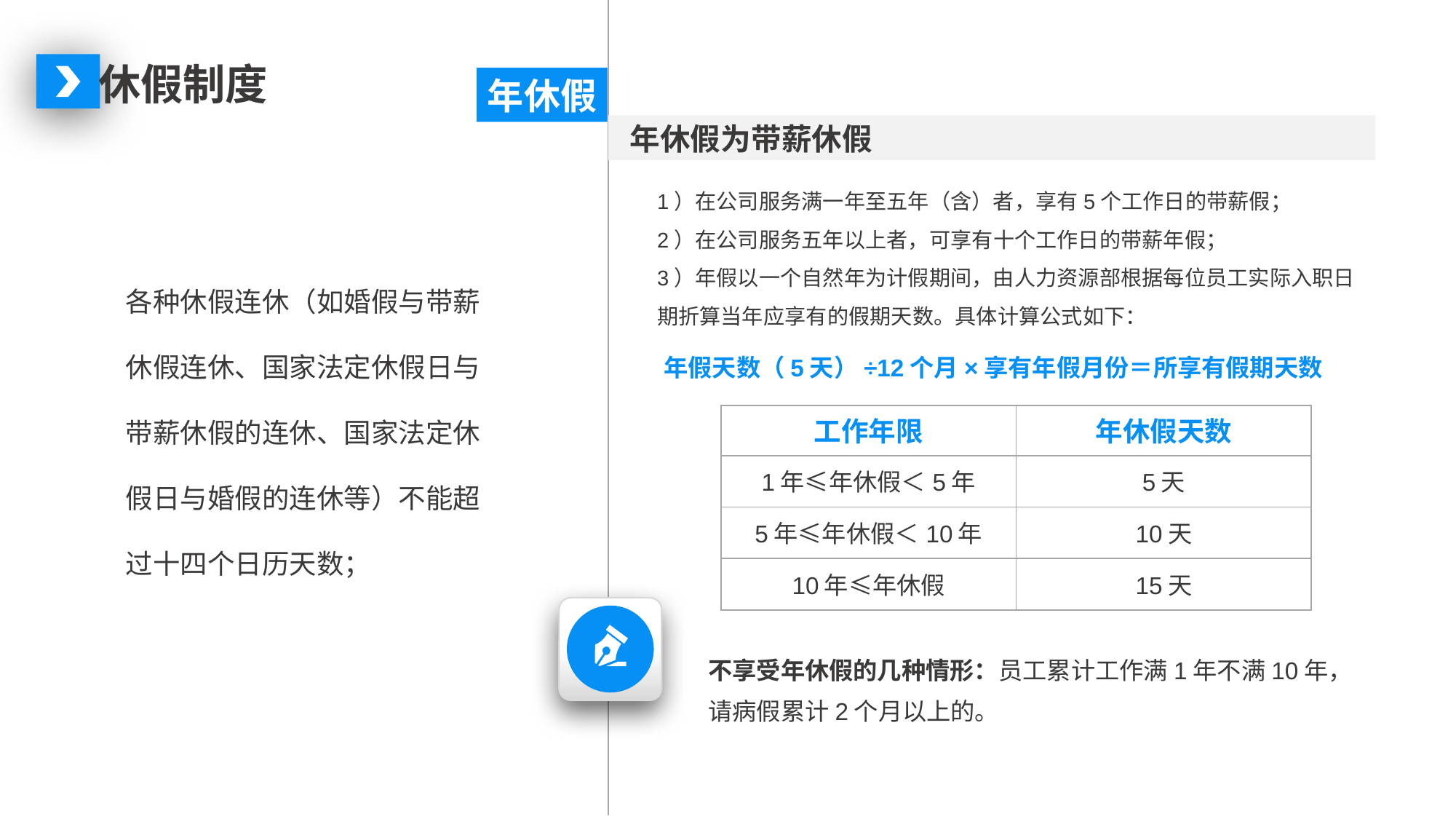

休假制度
年休假
年休假为带薪休假
1）在公司服务满一年至五年（含）者，享有5个工作日的带薪假；
2）在公司服务五年以上者，可享有十个工作日的带薪年假；
3）年假以一个自然年为计假期间，由人力资源部根据每位员工实际入职日期折算当年应享有的假期天数。具体计算公式如下：
各种休假连休（如婚假与带薪休假连休、国家法定休假日与带薪休假的连休、国家法定休假日与婚假的连休等）不能超过十四个日历天数；
年假天数（5天）÷12个月×享有年假月份＝所享有假期天数
| 工作年限 | 年休假天数 |
| --- | --- |
| 1年≤年休假＜5年 | 5天 |
| 5年≤年休假＜10年 | 10天 |
| 10年≤年休假 | 15天 |

不享受年休假的几种情形：员工累计工作满1年不满10年，请病假累计2个月以上的。